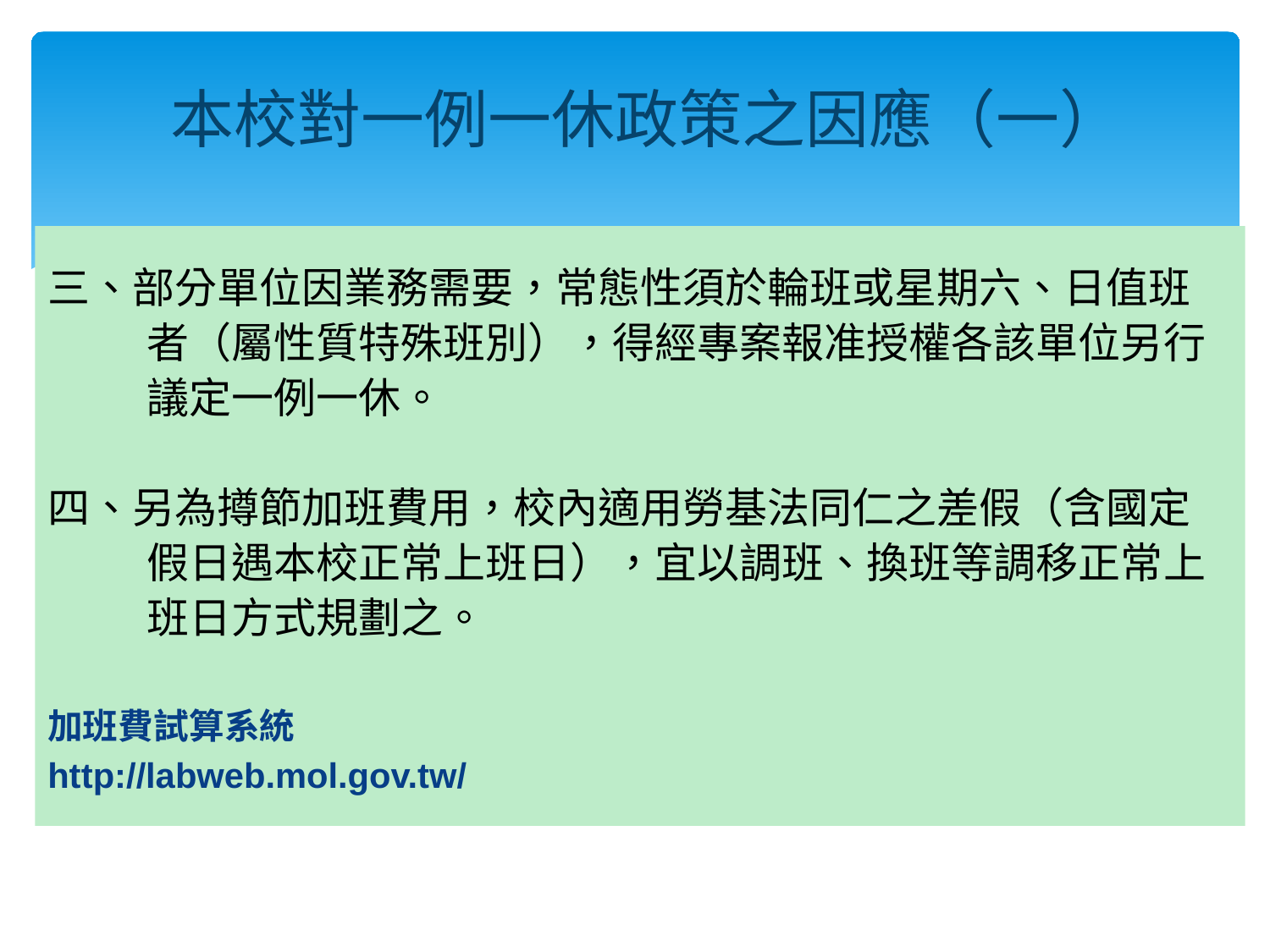

# 本校對一例一休政策之因應（一）
三、部分單位因業務需要，常態性須於輪班或星期六、日值班者（屬性質特殊班別），得經專案報准授權各該單位另行議定一例一休。

四、另為撙節加班費用，校內適用勞基法同仁之差假（含國定假日遇本校正常上班日），宜以調班、換班等調移正常上班日方式規劃之。

加班費試算系統
http://labweb.mol.gov.tw/